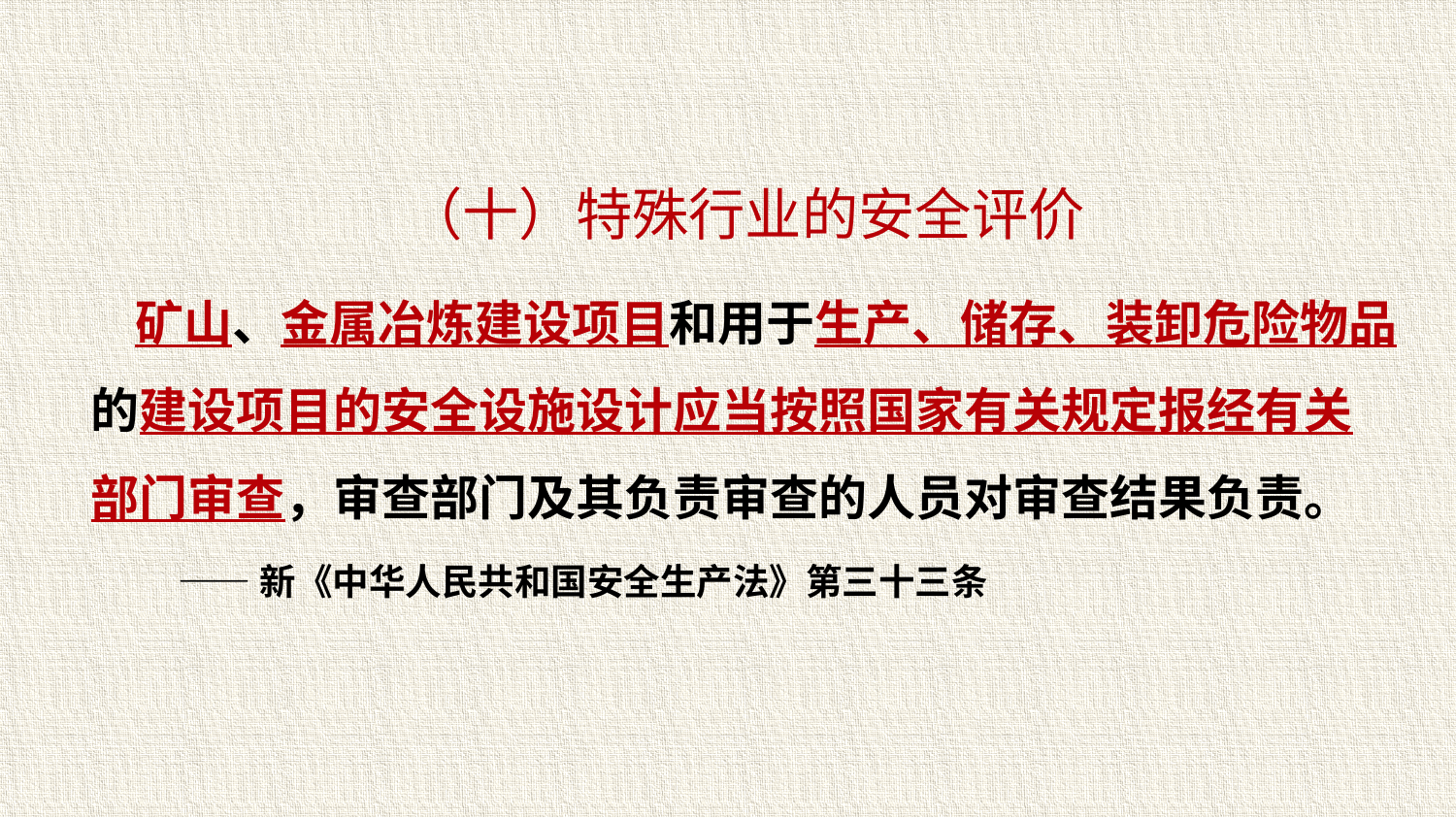

（十）特殊行业的安全评价
   矿山、金属冶炼建设项目和用于生产、储存、装卸危险物品的建设项目的安全设施设计应当按照国家有关规定报经有关部门审查，审查部门及其负责审查的人员对审查结果负责。
            ——新《中华人民共和国安全生产法》第三十三条